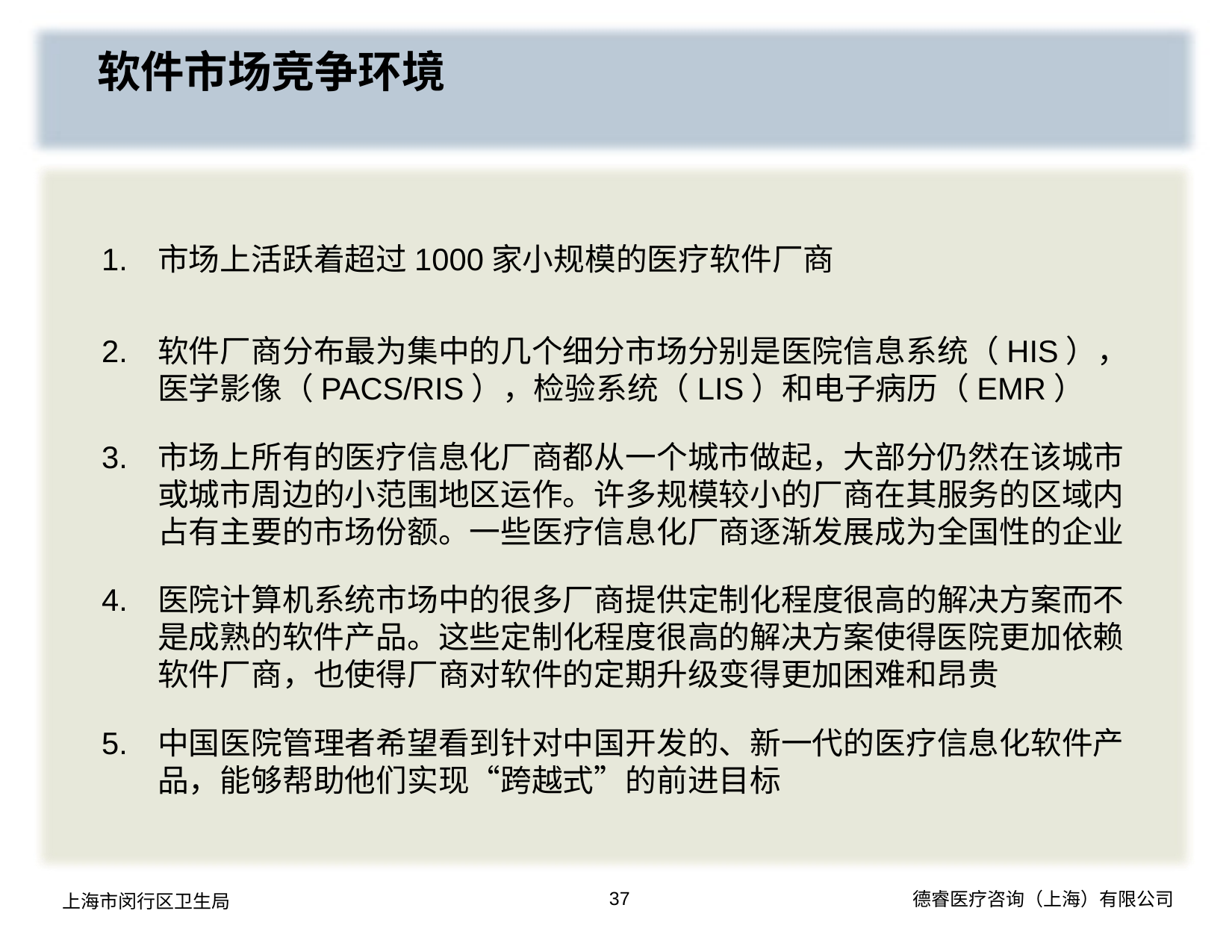

软件市场竞争环境
市场上活跃着超过1000家小规模的医疗软件厂商
软件厂商分布最为集中的几个细分市场分别是医院信息系统（HIS），医学影像（PACS/RIS），检验系统（LIS）和电子病历（EMR）
市场上所有的医疗信息化厂商都从一个城市做起，大部分仍然在该城市或城市周边的小范围地区运作。许多规模较小的厂商在其服务的区域内占有主要的市场份额。一些医疗信息化厂商逐渐发展成为全国性的企业
医院计算机系统市场中的很多厂商提供定制化程度很高的解决方案而不是成熟的软件产品。这些定制化程度很高的解决方案使得医院更加依赖软件厂商，也使得厂商对软件的定期升级变得更加困难和昂贵
中国医院管理者希望看到针对中国开发的、新一代的医疗信息化软件产品，能够帮助他们实现“跨越式”的前进目标
37